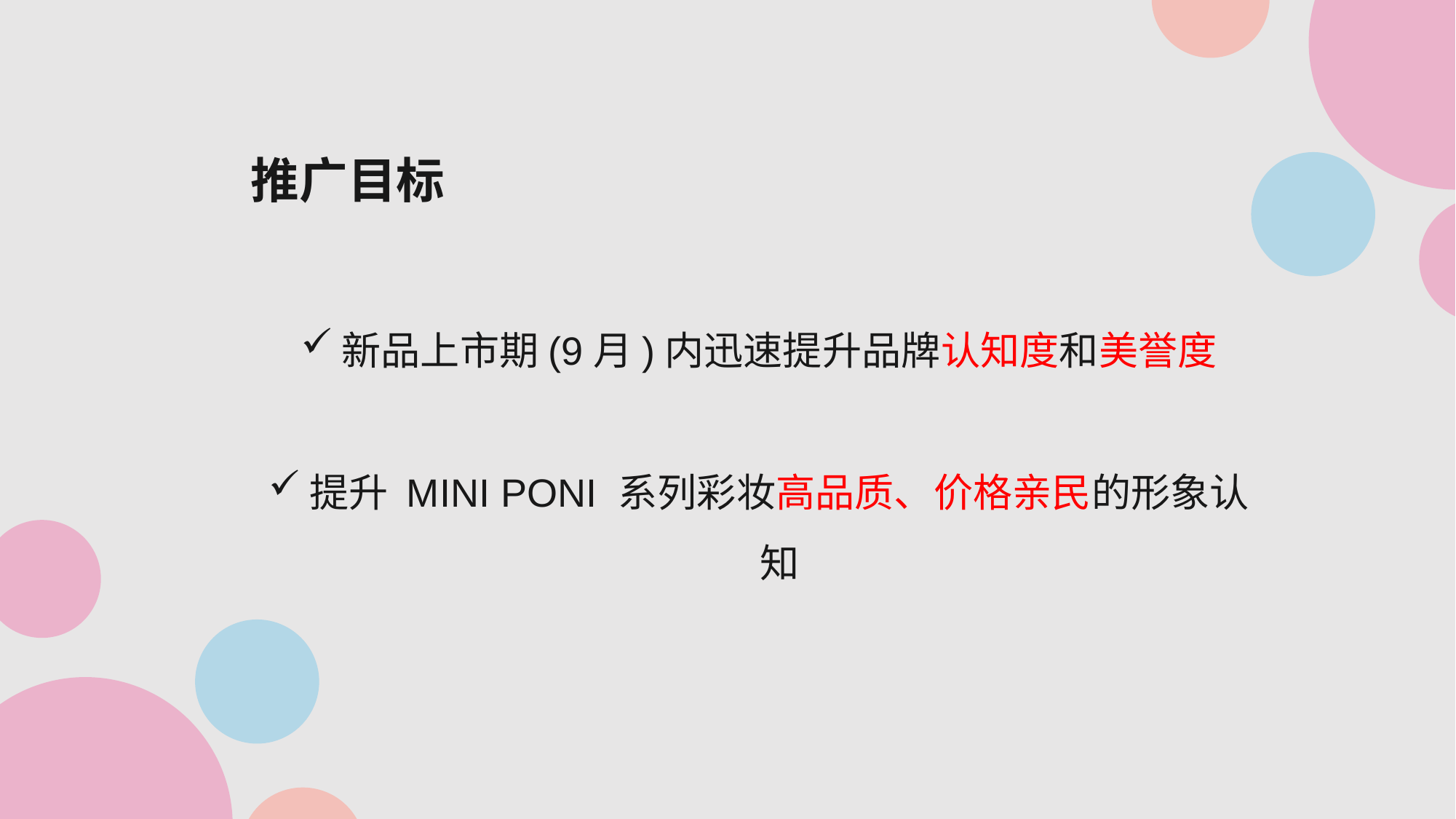

推广目标

新品上市期(9月)内迅速提升品牌认知度和美誉度

提升 MINI PONI 系列彩妆高品质、价格亲民的形象认知